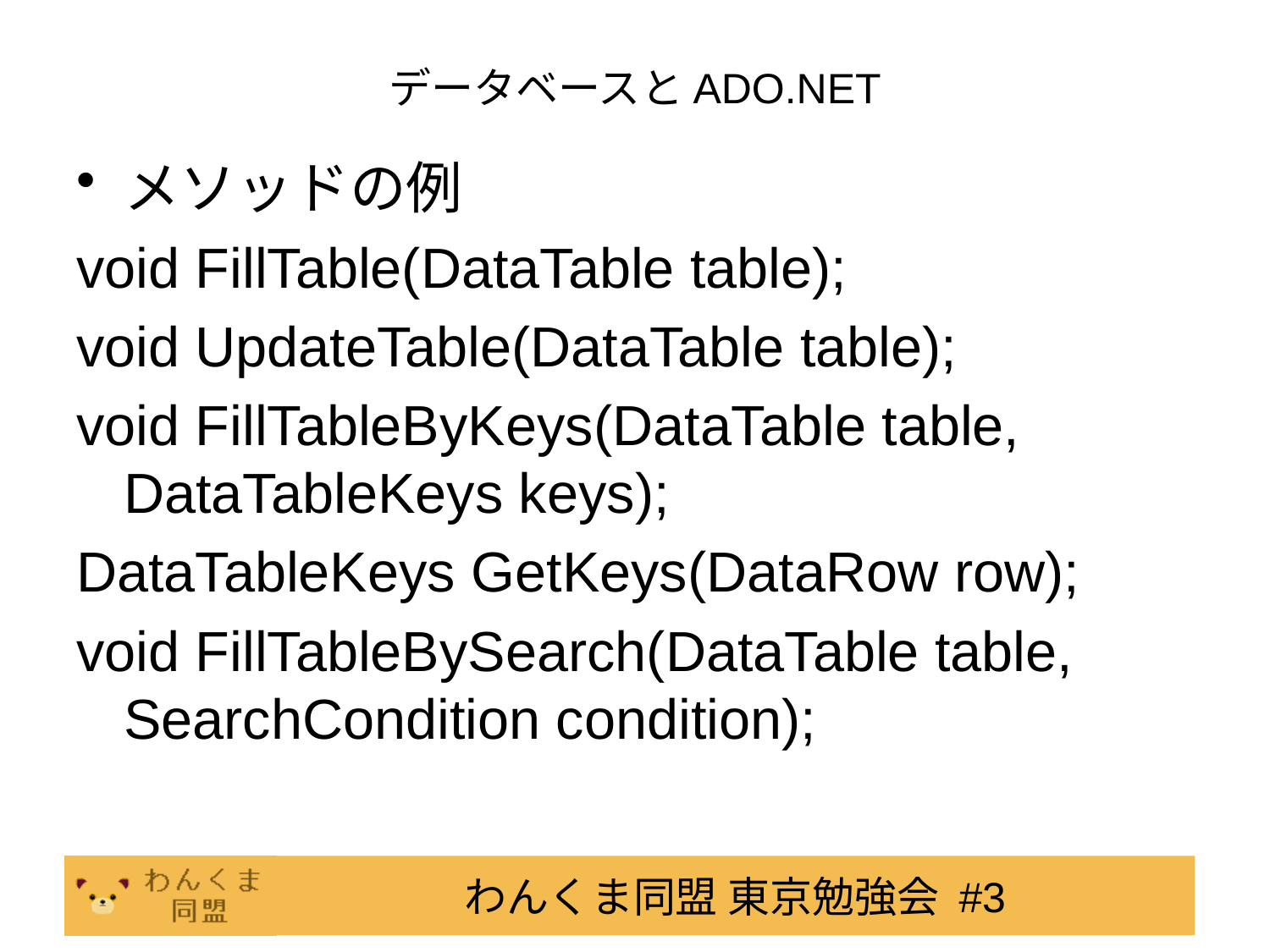

# データベースとADO.NET
メソッドの例
void FillTable(DataTable table);
void UpdateTable(DataTable table);
void FillTableByKeys(DataTable table, DataTableKeys keys);
DataTableKeys GetKeys(DataRow row);
void FillTableBySearch(DataTable table, SearchCondition condition);